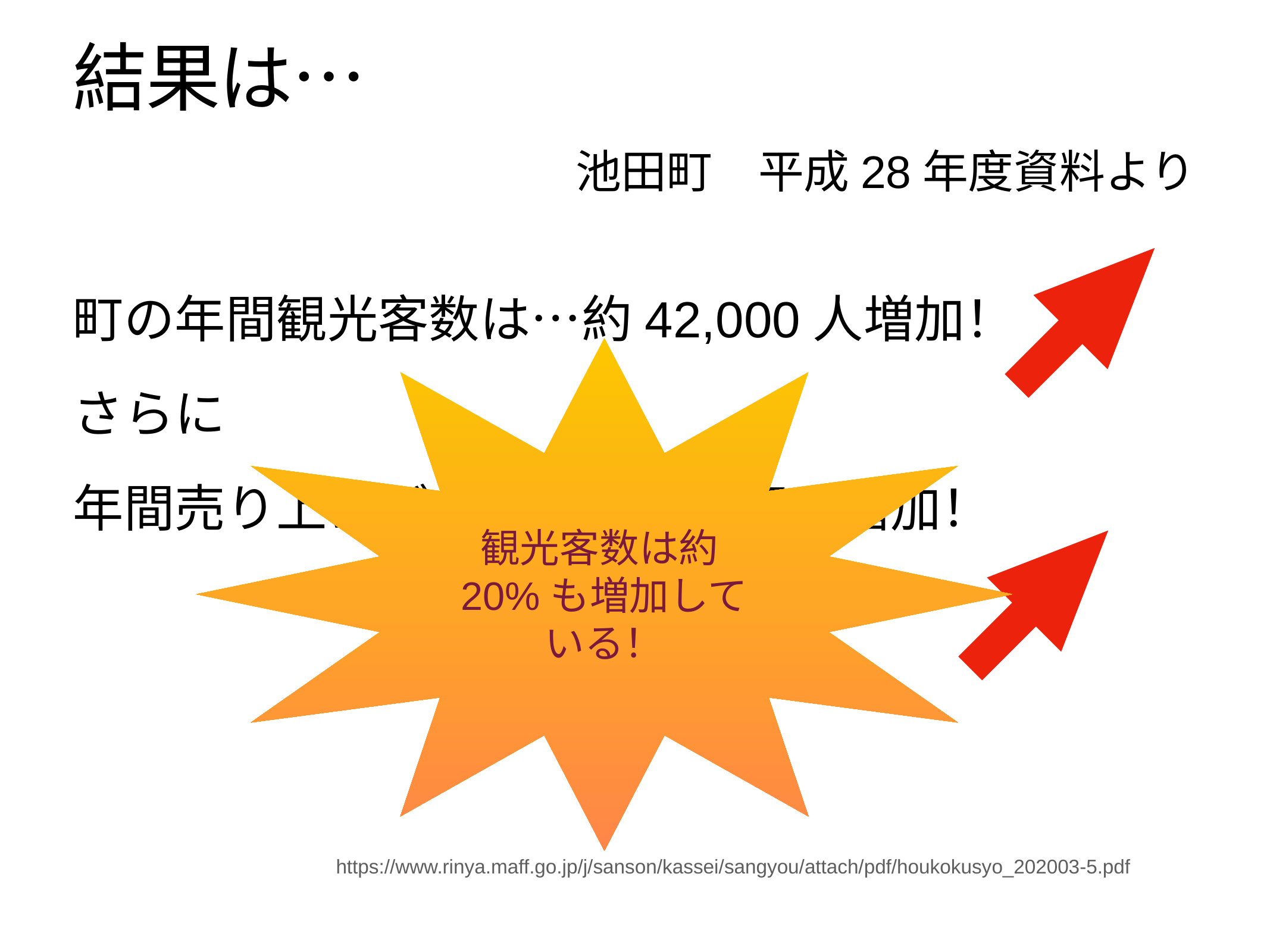

# 結果は…
　　　　　　　　　　　池田町　平成28年度資料より

町の年間観光客数は…約42,000人増加！
さらに
年間売り上げが「1億3千万円」増加！
観光客数は約20%も増加している！

https://www.rinya.maff.go.jp/j/sanson/kassei/sangyou/attach/pdf/houkokusyo_202003-5.pdf